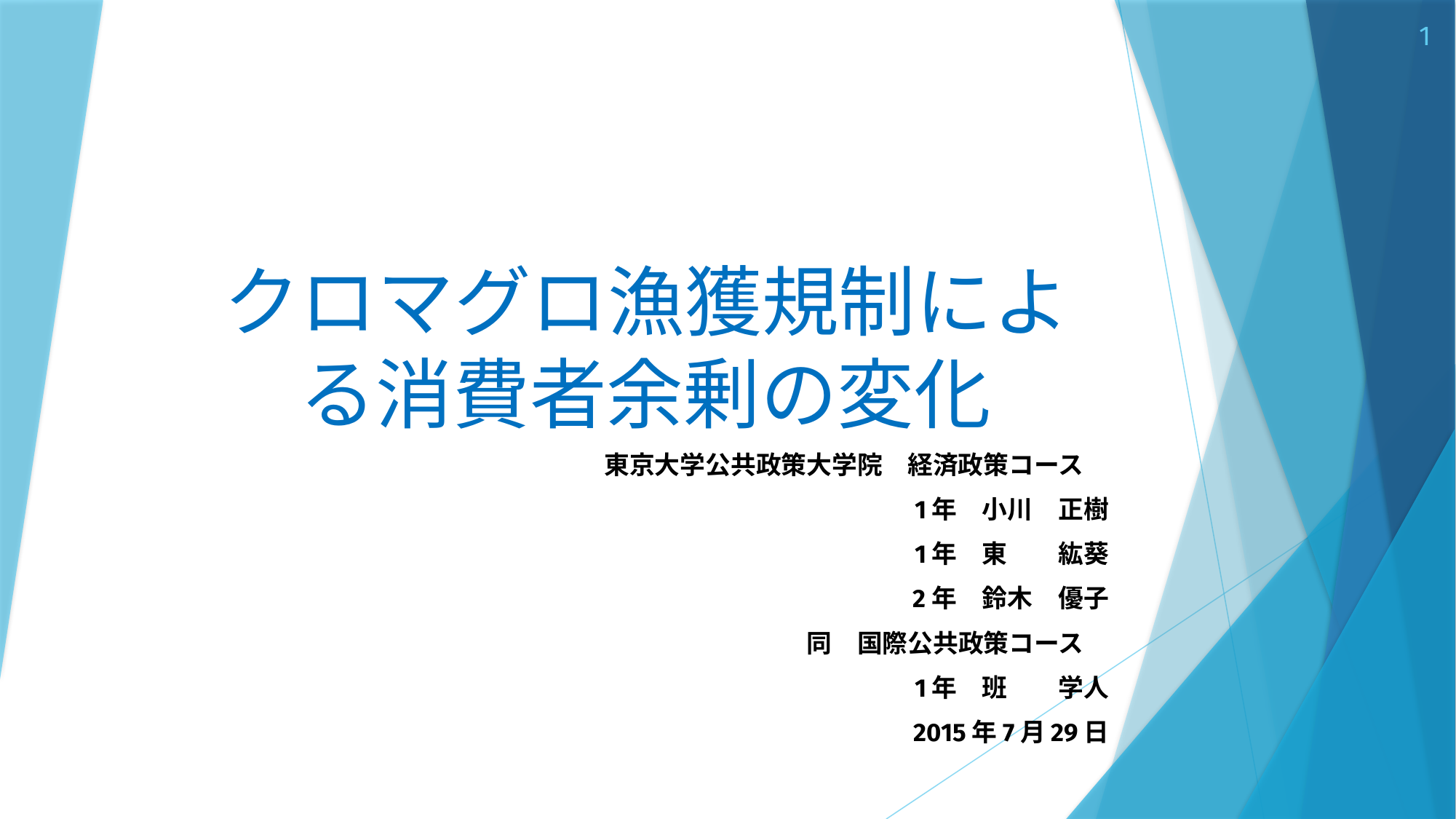

1
# クロマグロ漁獲規制による消費者余剰の変化
東京大学公共政策大学院　経済政策コース
1年　小川　正樹
1年　東　　紘葵
2年　鈴木　優子
　同　国際公共政策コース
1年　班　　学人
2015年7月29日